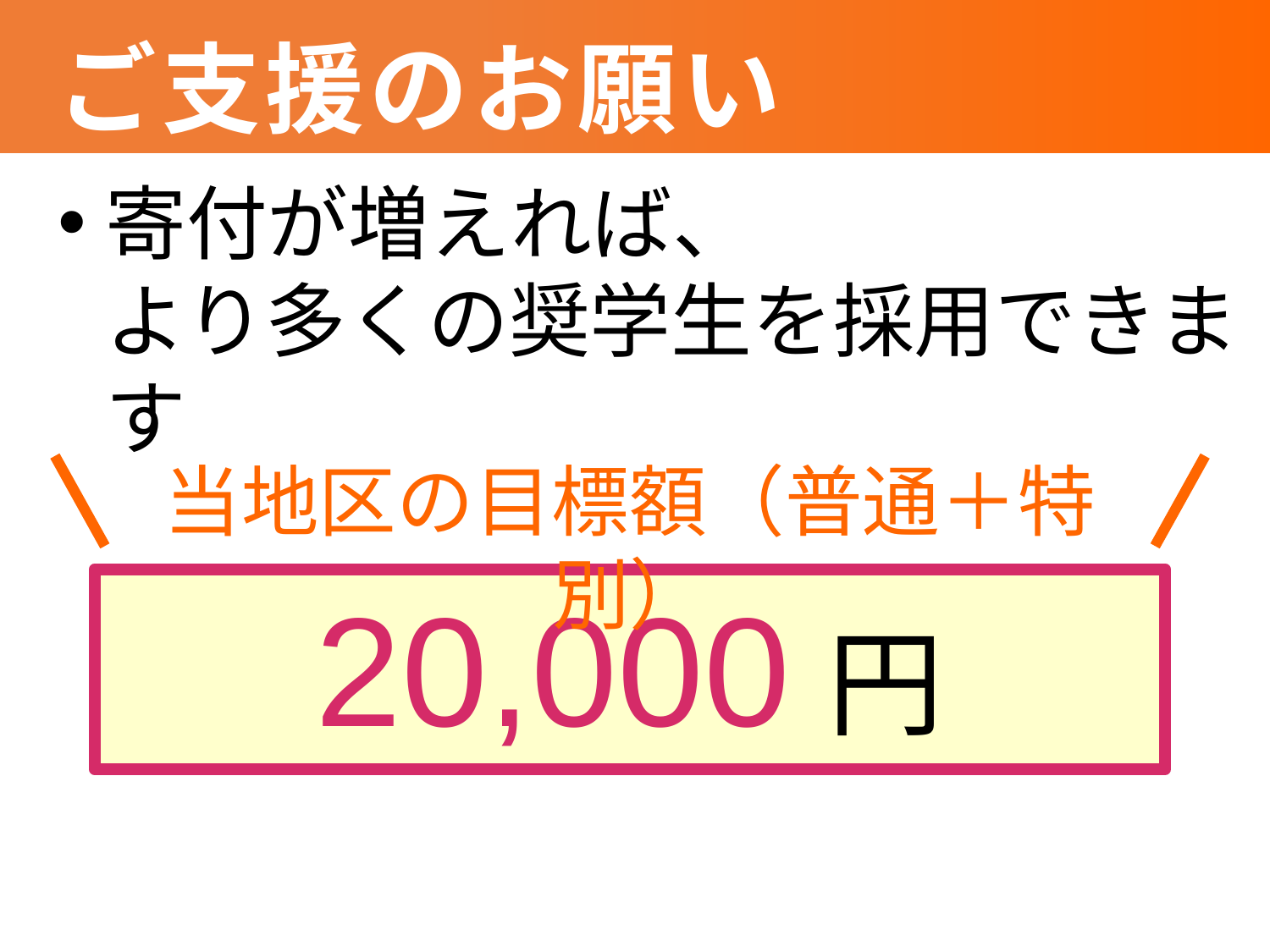

# ご支援のお願い
寄付が増えれば、
より多くの奨学生を採用できます

当地区の目標額（普通＋特別）
20,000円